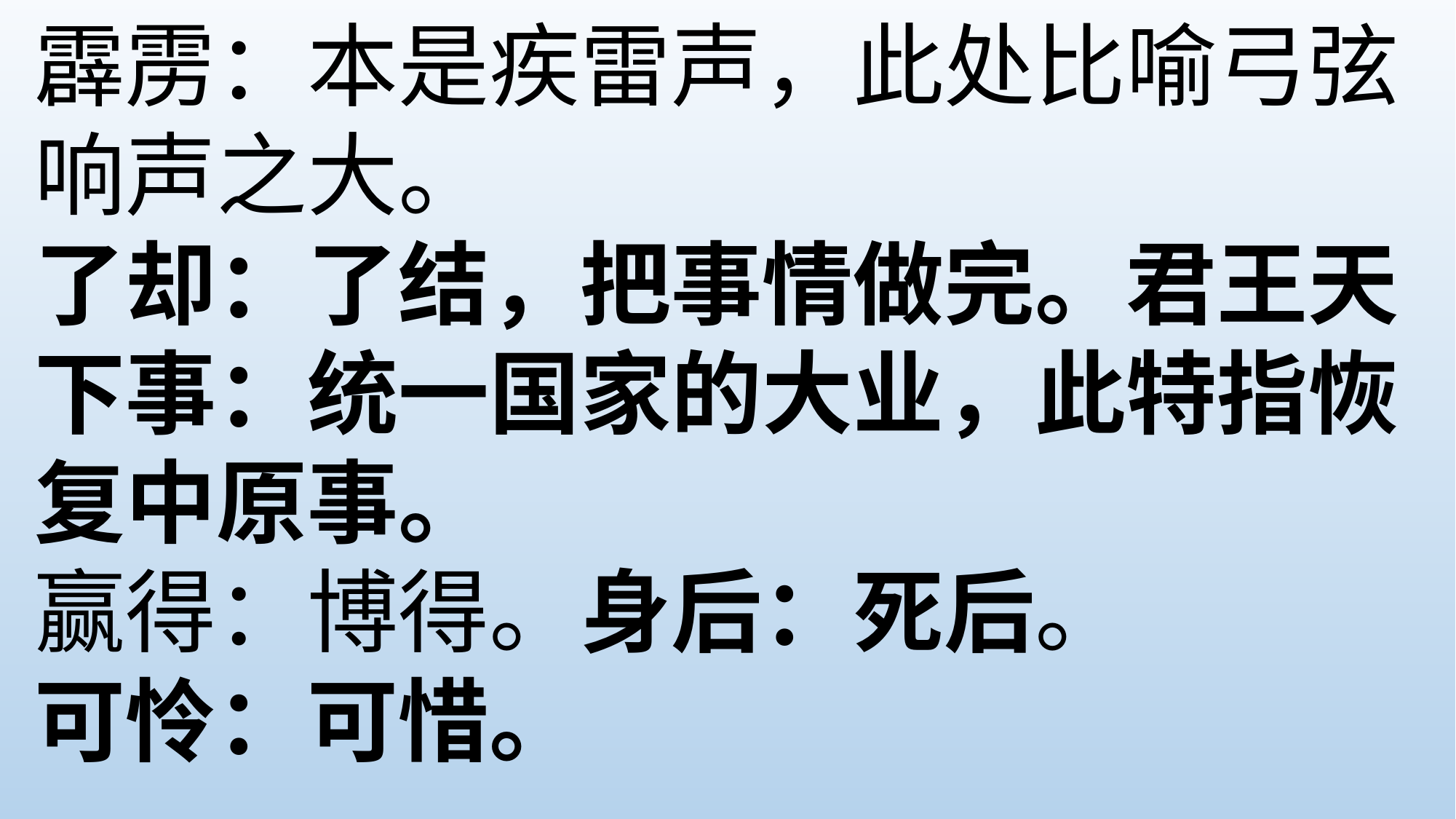

霹雳：本是疾雷声，此处比喻弓弦响声之大。
了却：了结，把事情做完。君王天下事：统一国家的大业，此特指恢复中原事。
赢得：博得。身后：死后。
可怜：可惜。